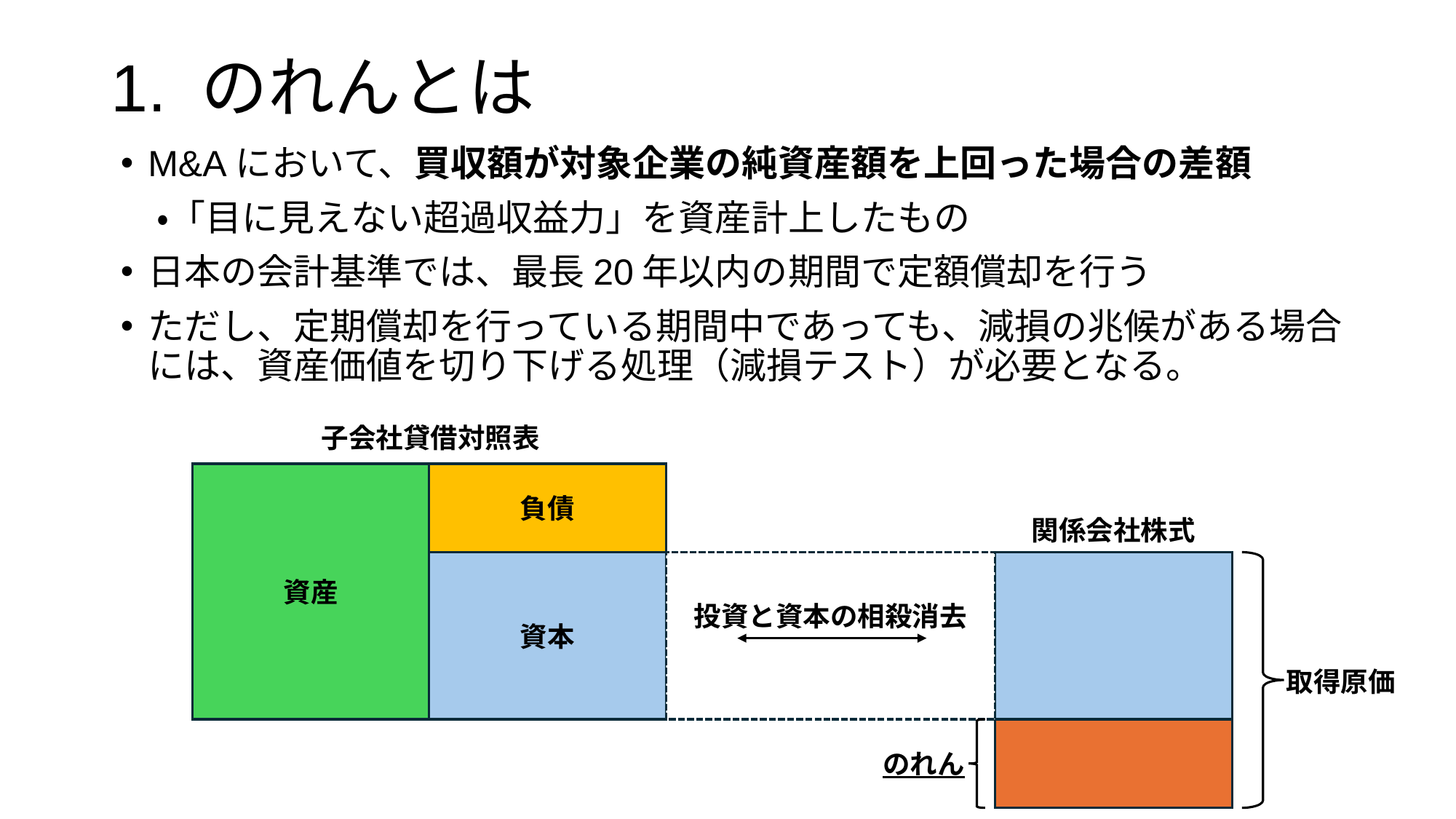

# 1. のれんとは
M&Aにおいて、買収額が対象企業の純資産額を上回った場合の差額
　・「目に見えない超過収益力」を資産計上したもの
日本の会計基準では、最長20年以内の期間で定額償却を行う
ただし、定期償却を行っている期間中であっても、減損の兆候がある場合には、資産価値を切り下げる処理（減損テスト）が必要となる。
子会社貸借対照表
資産
負債
関係会社株式
投資

資本

投資と資本の相殺消去
取得原価

のれん